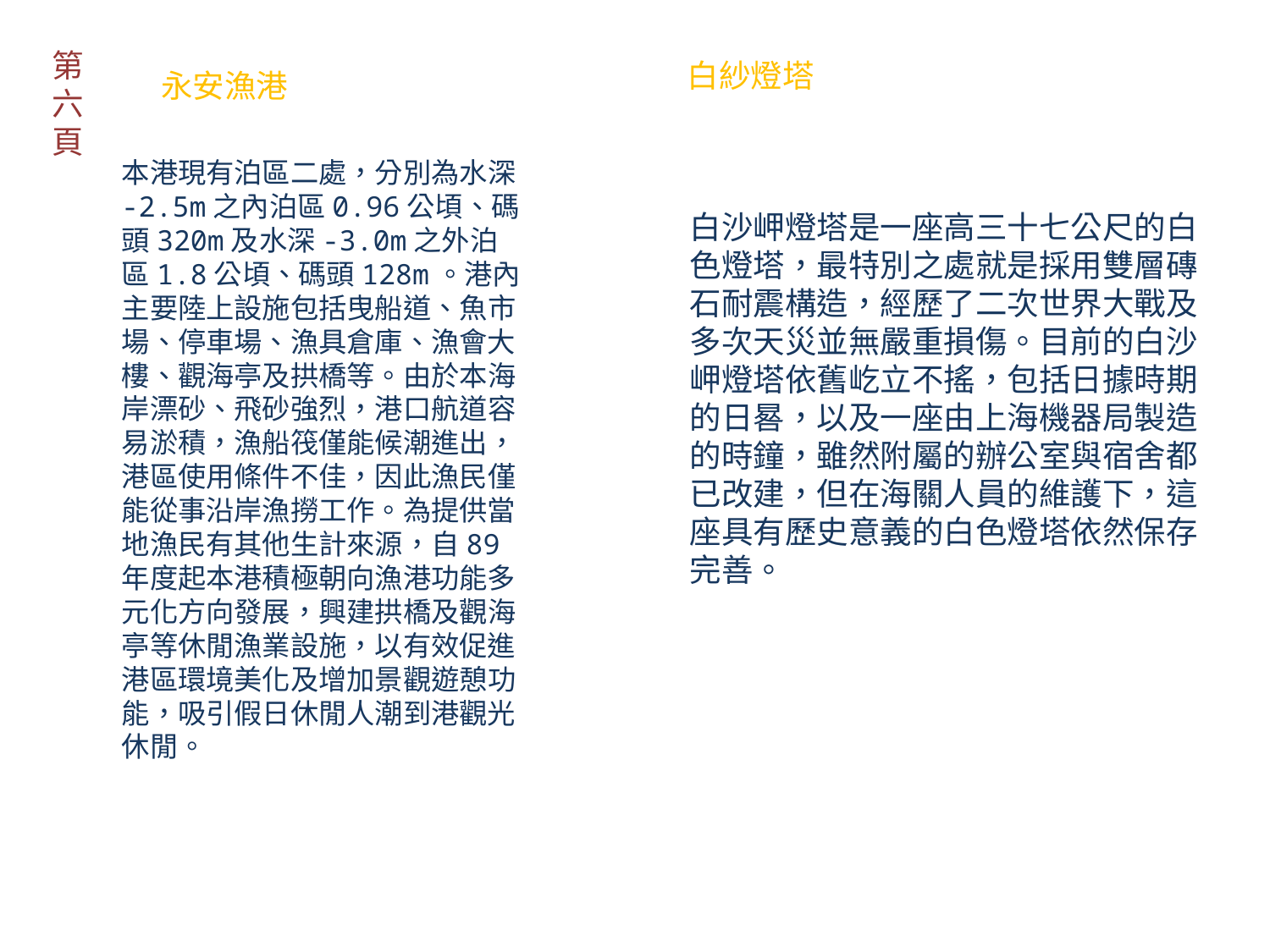

第六頁
白紗燈塔
永安漁港
本港現有泊區二處，分別為水深 -2.5m之內泊區0.96公頃、碼頭320m及水深-3.0m之外泊區1.8公頃、碼頭128m。港內主要陸上設施包括曳船道、魚市場、停車場、漁具倉庫、漁會大樓、觀海亭及拱橋等。由於本海岸漂砂、飛砂強烈，港口航道容易淤積，漁船筏僅能候潮進出，港區使用條件不佳，因此漁民僅能從事沿岸漁撈工作。為提供當地漁民有其他生計來源，自89年度起本港積極朝向漁港功能多元化方向發展，興建拱橋及觀海亭等休閒漁業設施，以有效促進港區環境美化及增加景觀遊憩功能，吸引假日休閒人潮到港觀光休閒。

白沙岬燈塔是一座高三十七公尺的白色燈塔，最特別之處就是採用雙層磚石耐震構造，經歷了二次世界大戰及多次天災並無嚴重損傷。目前的白沙岬燈塔依舊屹立不搖，包括日據時期的日晷，以及一座由上海機器局製造的時鐘，雖然附屬的辦公室與宿舍都已改建，但在海關人員的維護下，這座具有歷史意義的白色燈塔依然保存完善。